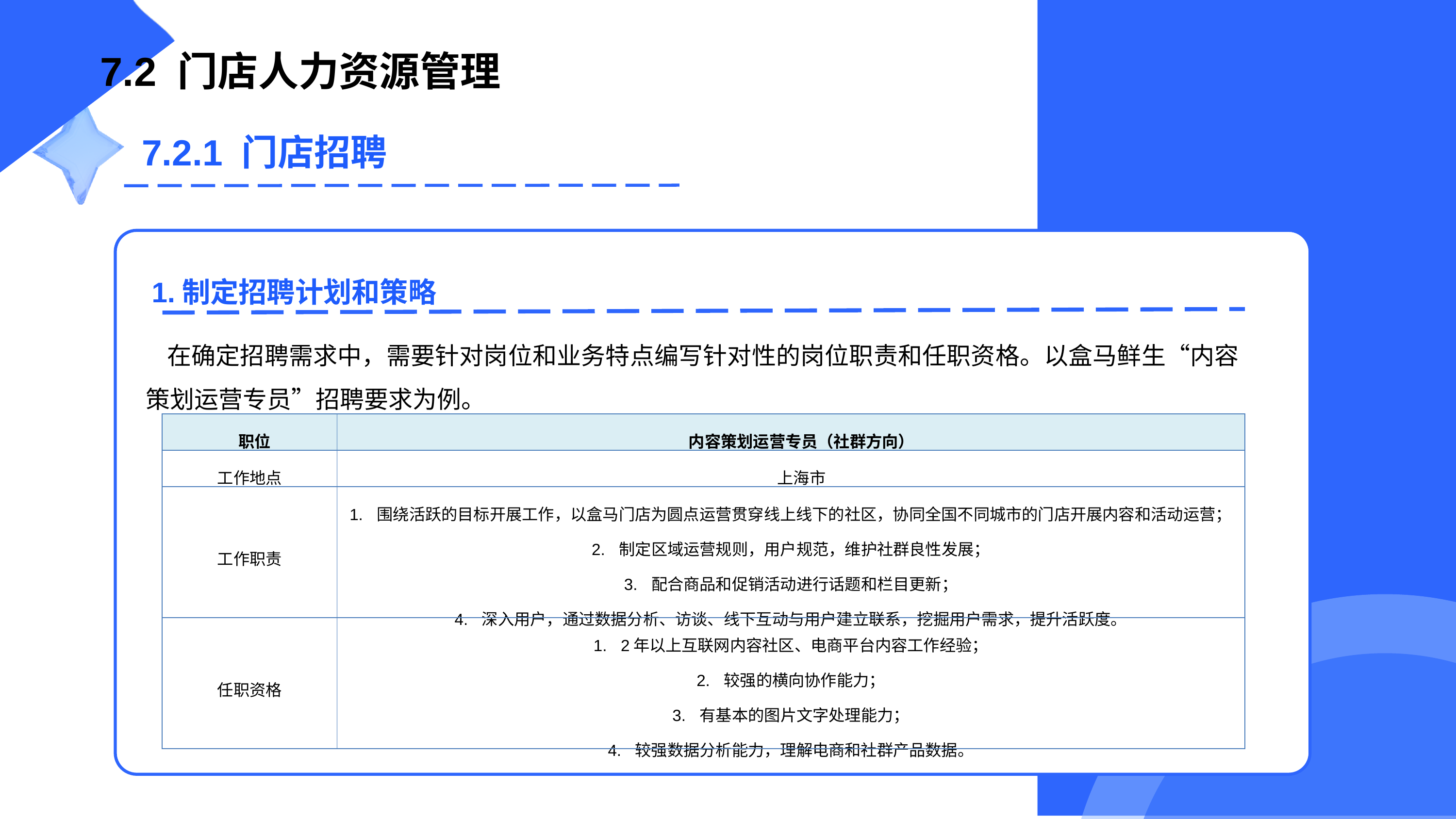

7.2 门店人力资源管理

7.2.1 门店招聘

在确定招聘需求中，需要针对岗位和业务特点编写针对性的岗位职责和任职资格。以盒马鲜生“内容策划运营专员”招聘要求为例。
1.制定招聘计划和策略

| 职位 | 内容策划运营专员（社群方向） |
| --- | --- |
| 工作地点 | 上海市 |
| 工作职责 | 围绕活跃的目标开展工作，以盒马门店为圆点运营贯穿线上线下的社区，协同全国不同城市的门店开展内容和活动运营； 制定区域运营规则，用户规范，维护社群良性发展； 配合商品和促销活动进行话题和栏目更新； 深入用户，通过数据分析、访谈、线下互动与用户建立联系，挖掘用户需求，提升活跃度。 |
| 任职资格 | 2年以上互联网内容社区、电商平台内容工作经验； 较强的横向协作能力； 有基本的图片文字处理能力； 较强数据分析能力，理解电商和社群产品数据。 |